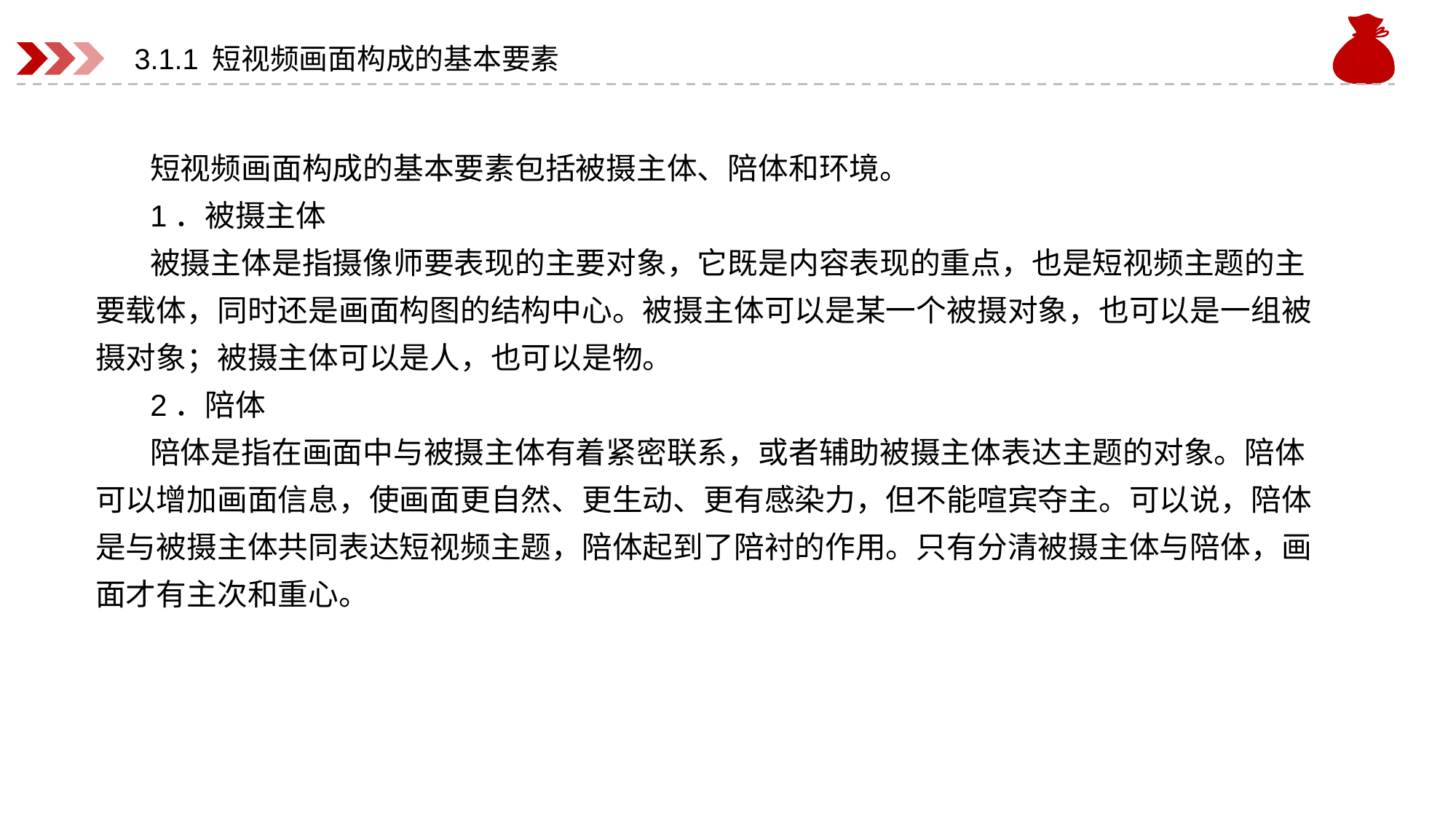

# 3.1.1 短视频画面构成的基本要素
3
短视频画面构成的基本要素包括被摄主体、陪体和环境。
1．被摄主体
被摄主体是指摄像师要表现的主要对象，它既是内容表现的重点，也是短视频主题的主要载体，同时还是画面构图的结构中心。被摄主体可以是某一个被摄对象，也可以是一组被摄对象；被摄主体可以是人，也可以是物。
2．陪体
陪体是指在画面中与被摄主体有着紧密联系，或者辅助被摄主体表达主题的对象。陪体可以增加画面信息，使画面更自然、更生动、更有感染力，但不能喧宾夺主。可以说，陪体是与被摄主体共同表达短视频主题，陪体起到了陪衬的作用。只有分清被摄主体与陪体，画面才有主次和重心。